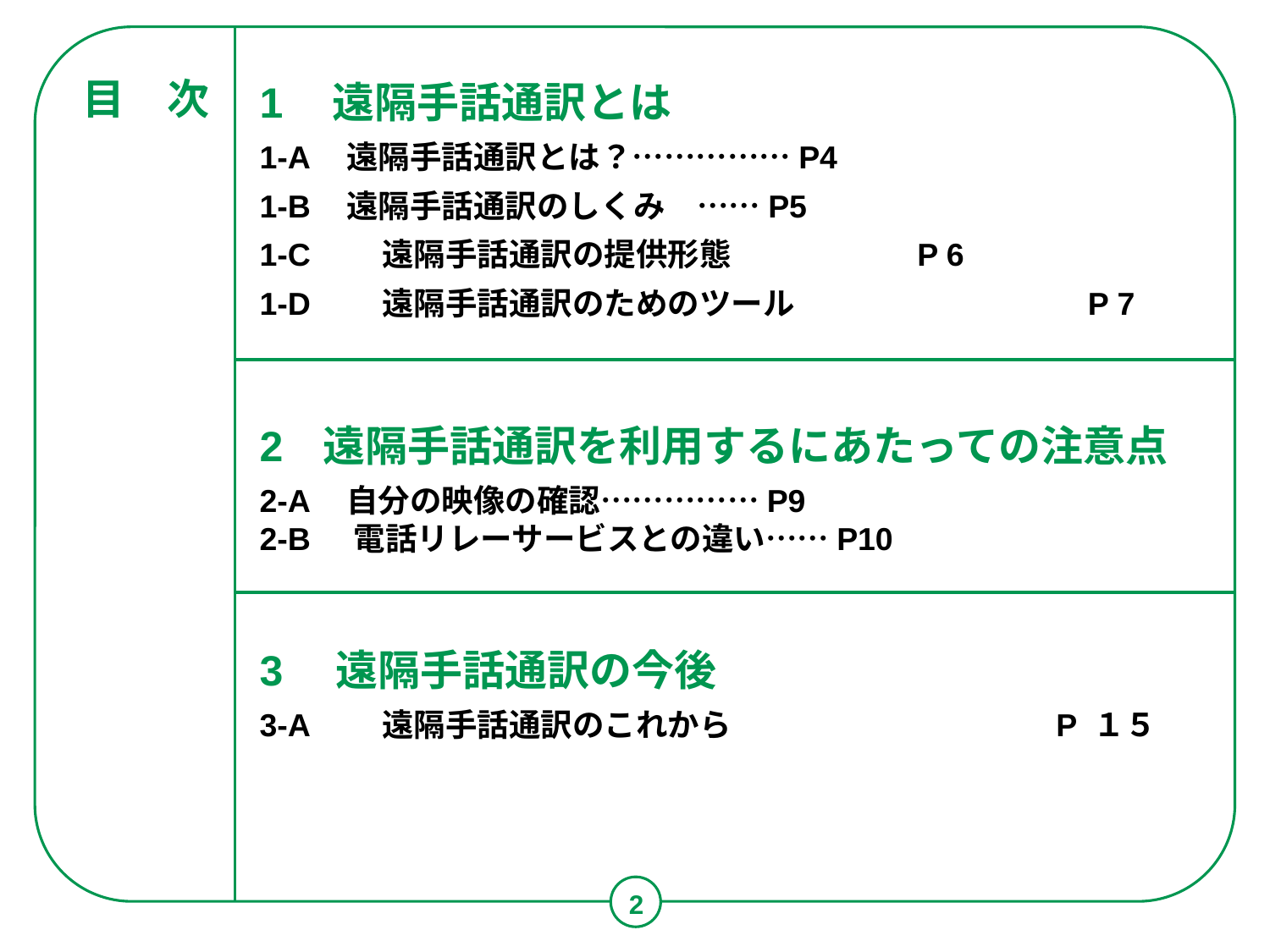

1		遠隔手話通訳とは
1-A	　遠隔手話通訳とは？……………P4
1-B	　遠隔手話通訳のしくみ　……P5
1-C　　遠隔手話通訳の提供形態                　　P 6
1-D　　遠隔手話通訳のためのツール　　　　　　　　　P 7

遠隔手話通訳を利用するにあたっての注意点
2-A	　自分の映像の確認……………P9
2-B	　 電話リレーサービスとの違い……P10
3　遠隔手話通訳の今後
3-A　　遠隔手話通訳のこれから　　　　　　　　　　P １５

目　次